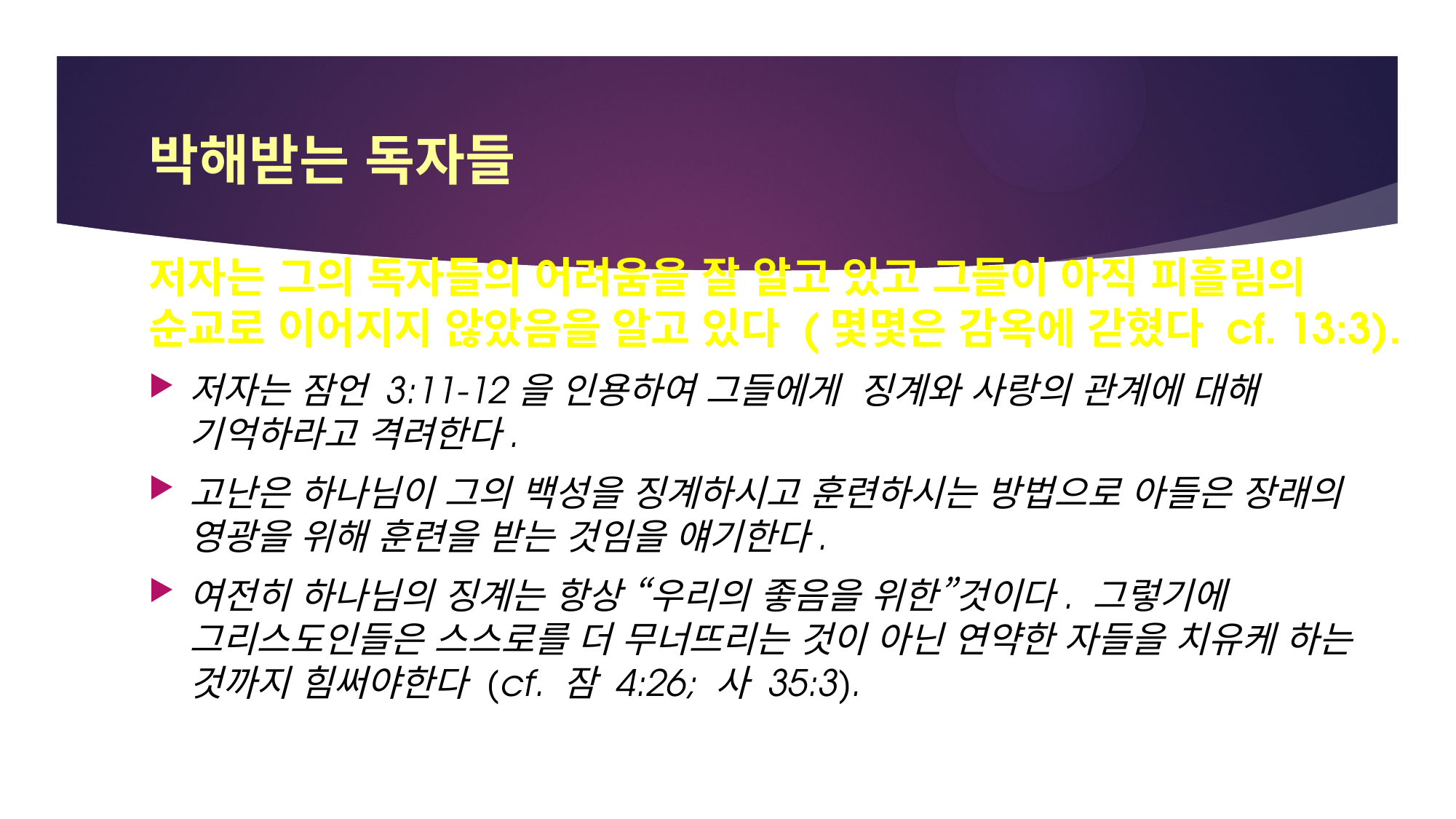

# 박해받는 독자들
저자는 그의 독자들의 어려움을 잘 알고 있고 그들이 아직 피흘림의 순교로 이어지지 않았음을 알고 있다 (몇몇은 감옥에 갇혔다 cf. 13:3).
저자는 잠언 3:11-12을 인용하여 그들에게  징계와 사랑의 관계에 대해 기억하라고 격려한다.
고난은 하나님이 그의 백성을 징계하시고 훈련하시는 방법으로 아들은 장래의 영광을 위해 훈련을 받는 것임을 얘기한다.
여전히 하나님의 징계는 항상 “우리의 좋음을 위한”것이다. 그렇기에 그리스도인들은 스스로를 더 무너뜨리는 것이 아닌 연약한 자들을 치유케 하는 것까지 힘써야한다 (cf. 잠 4:26; 사 35:3).